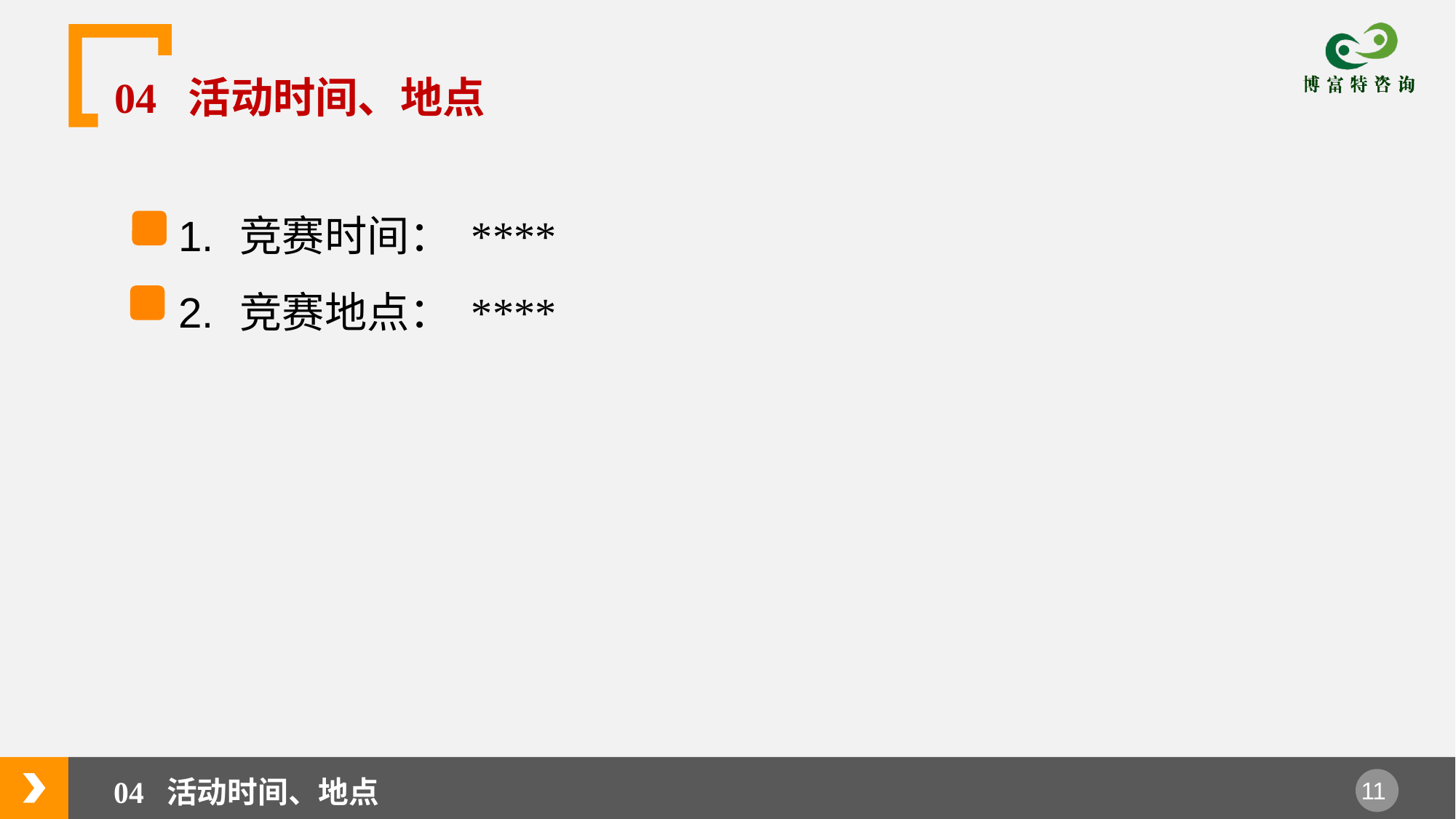

04  活动时间、地点
竞赛时间： ****
竞赛地点： ****

04  活动时间、地点